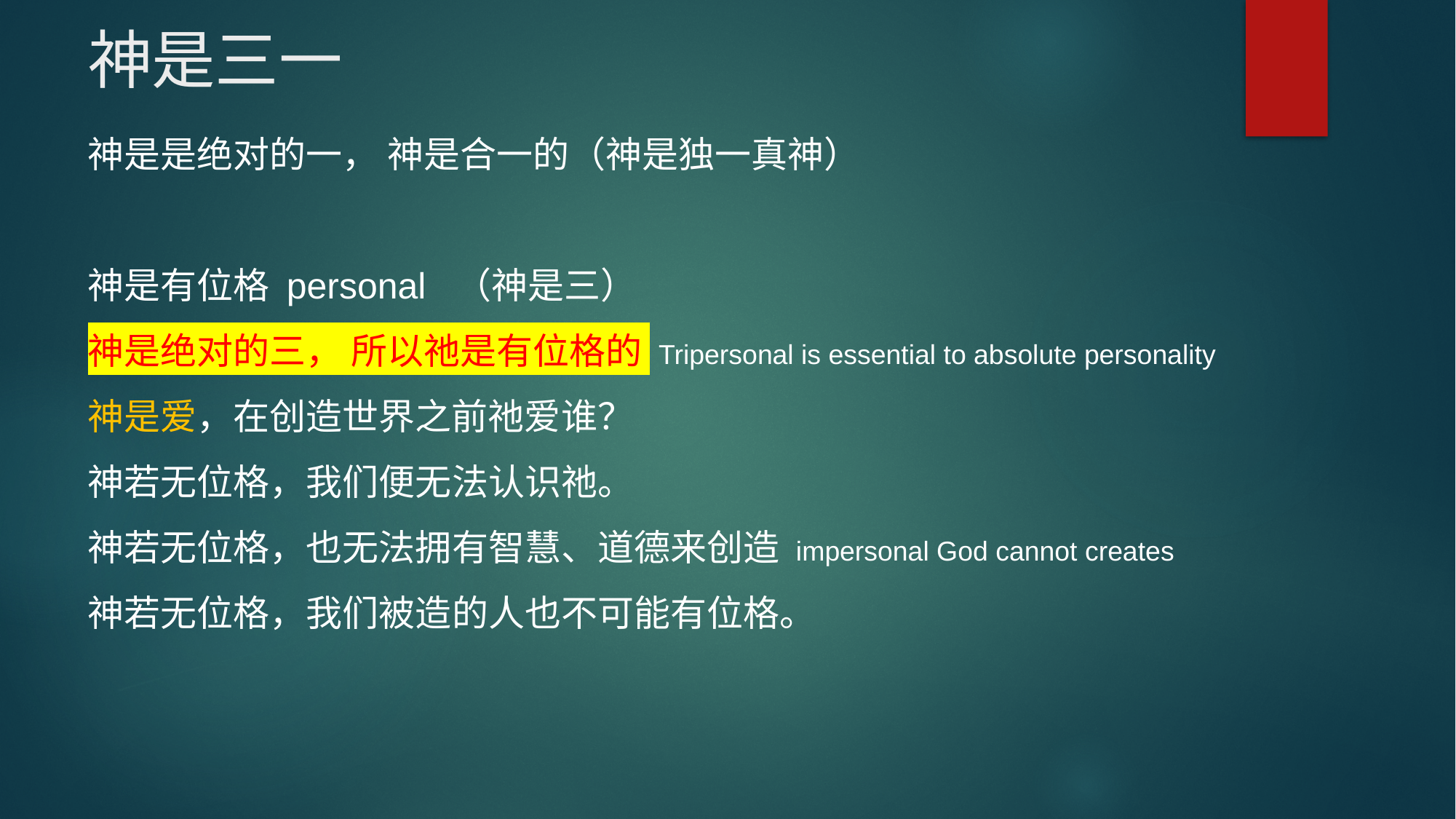

# 神是三一
神是是绝对的一， 神是合一的（神是独一真神）

神是有位格 personal  （神是三）
神是绝对的三， 所以祂是有位格的 Tripersonal is essential to absolute personality
神是爱，在创造世界之前祂爱谁？
神若无位格，我们便无法认识祂。
神若无位格，也无法拥有智慧、道德来创造 impersonal God cannot creates
神若无位格，我们被造的人也不可能有位格。